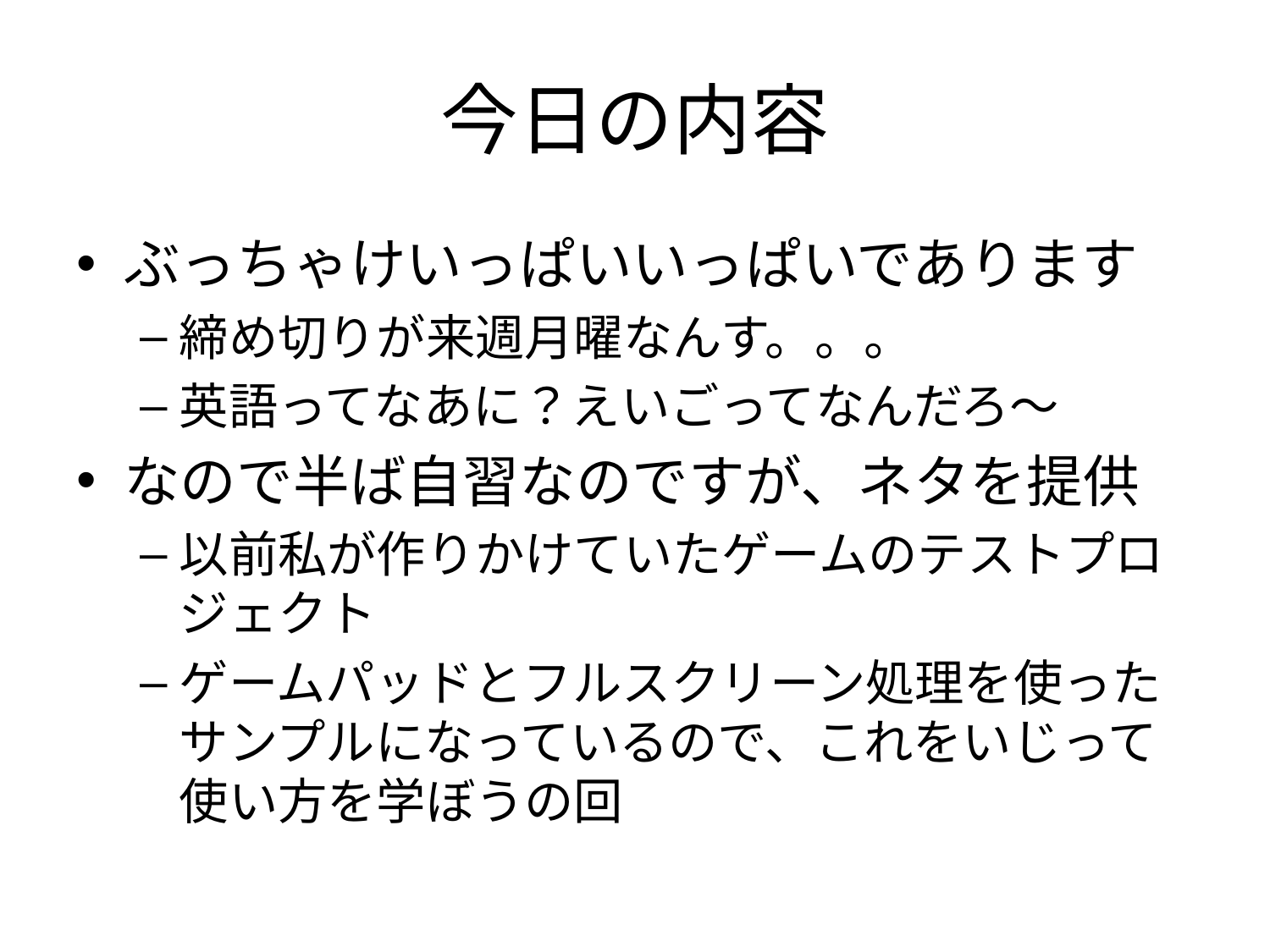

# 今日の内容
ぶっちゃけいっぱいいっぱいであります
締め切りが来週月曜なんす。。。
英語ってなあに？えいごってなんだろ～
なので半ば自習なのですが、ネタを提供
以前私が作りかけていたゲームのテストプロジェクト
ゲームパッドとフルスクリーン処理を使ったサンプルになっているので、これをいじって使い方を学ぼうの回